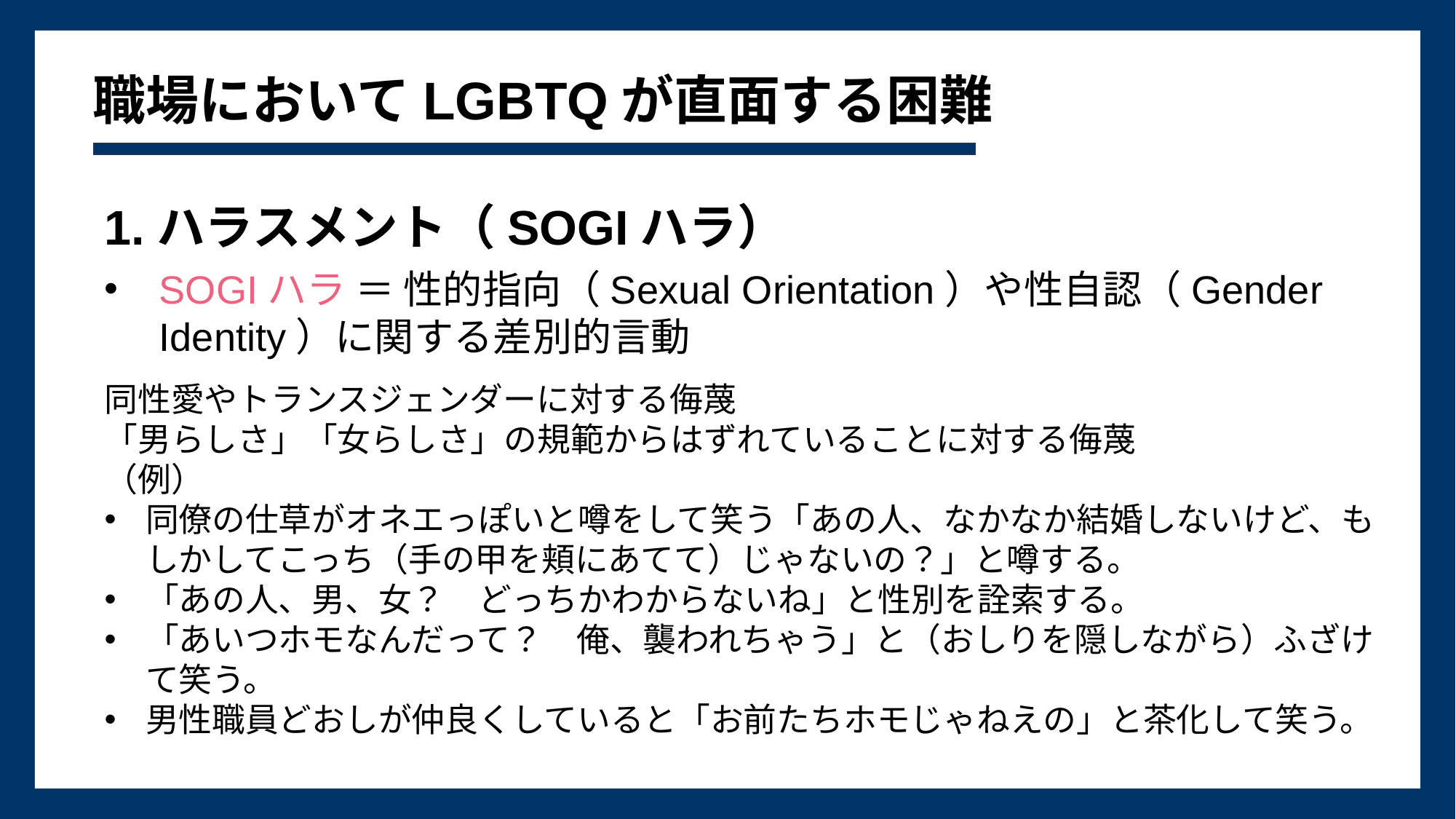

# 職場においてLGBTQが直面する困難

1.ハラスメント（SOGIハラ）
SOGIハラ ＝ 性的指向（Sexual Orientation）や性自認（Gender Identity）に関する差別的言動
同性愛やトランスジェンダーに対する侮蔑
「男らしさ」「女らしさ」の規範からはずれていることに対する侮蔑
（例）
同僚の仕草がオネエっぽいと噂をして笑う「あの人、なかなか結婚しないけど、もしかしてこっち（手の甲を頬にあてて）じゃないの？」と噂する。
「あの人、男、女？　どっちかわからないね」と性別を詮索する。
「あいつホモなんだって？　俺、襲われちゃう」と（おしりを隠しながら）ふざけて笑う。
男性職員どおしが仲良くしていると「お前たちホモじゃねえの」と茶化して笑う。